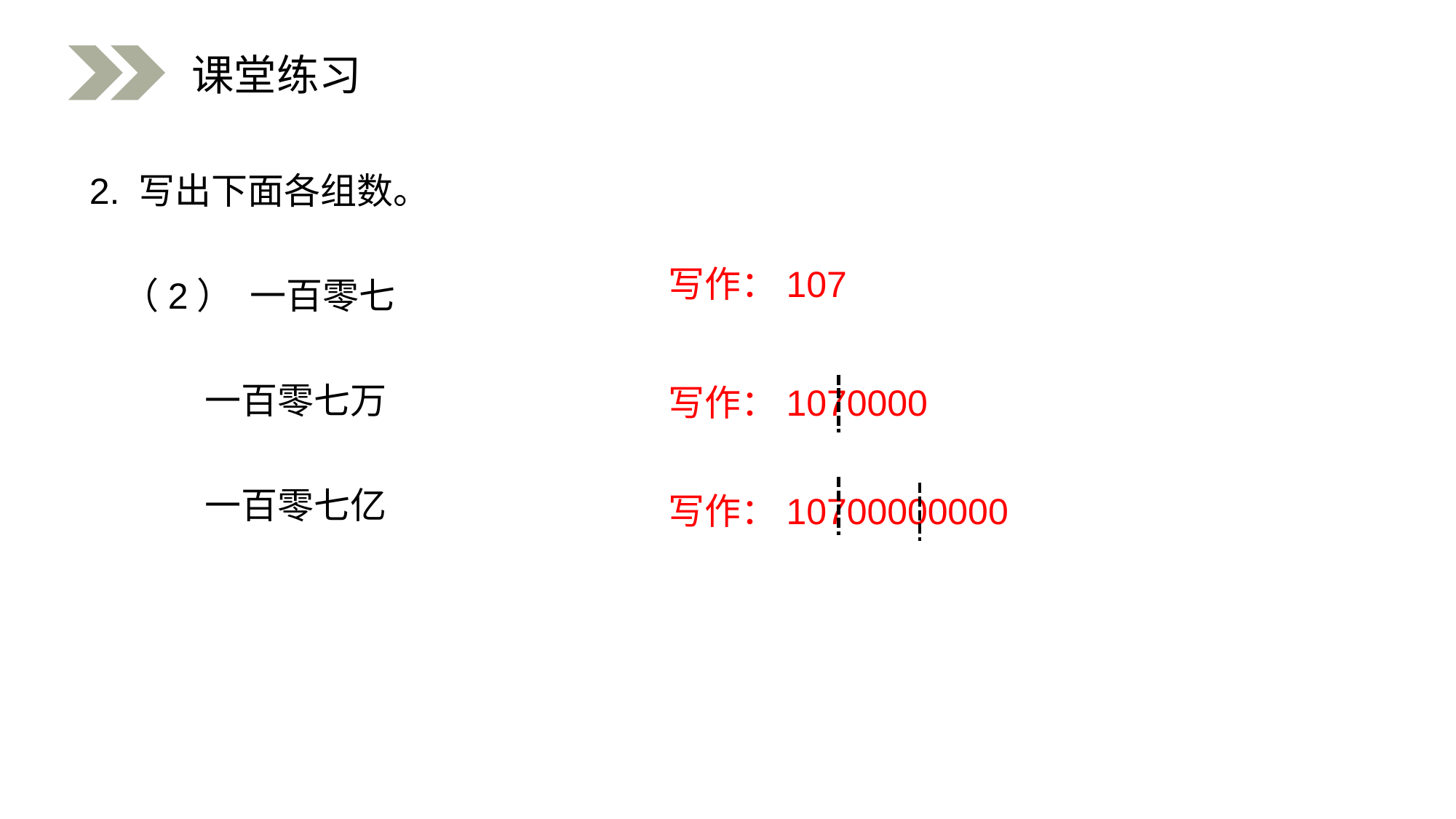

课堂练习
2. 写出下面各组数。

   （2）  一百零七

             一百零七万

             一百零七亿
写作：107

写作：1070000

写作：10700000000